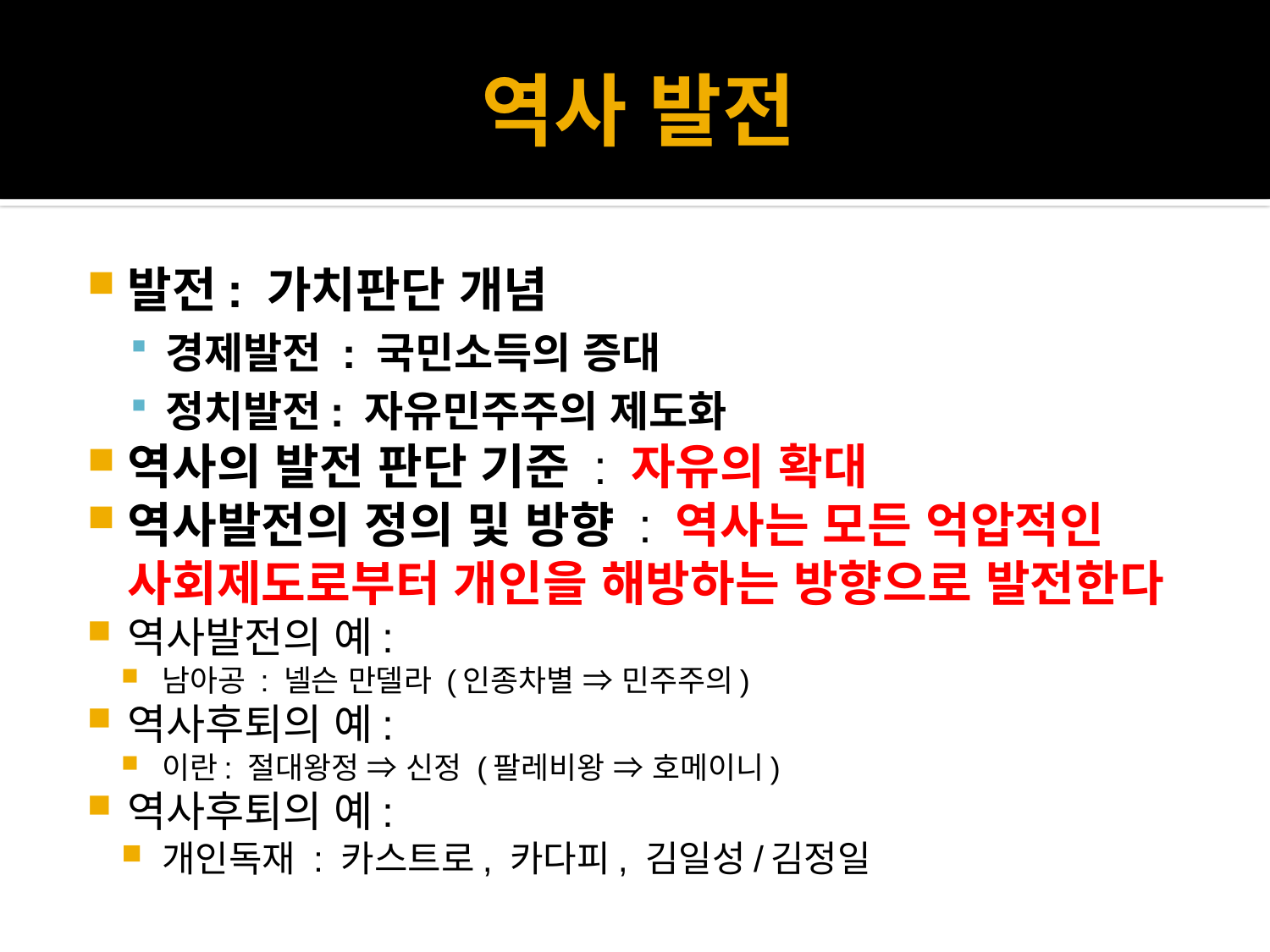

# 역사 발전
발전: 가치판단 개념
경제발전 : 국민소득의 증대
정치발전: 자유민주주의 제도화
역사의 발전 판단 기준 : 자유의 확대
역사발전의 정의 및 방향 : 역사는 모든 억압적인 사회제도로부터 개인을 해방하는 방향으로 발전한다
역사발전의 예:
남아공 : 넬슨 만델라 (인종차별 ⇒ 민주주의)
역사후퇴의 예:
이란: 절대왕정 ⇒ 신정 (팔레비왕 ⇒ 호메이니)
역사후퇴의 예:
개인독재 : 카스트로, 카다피, 김일성/김정일